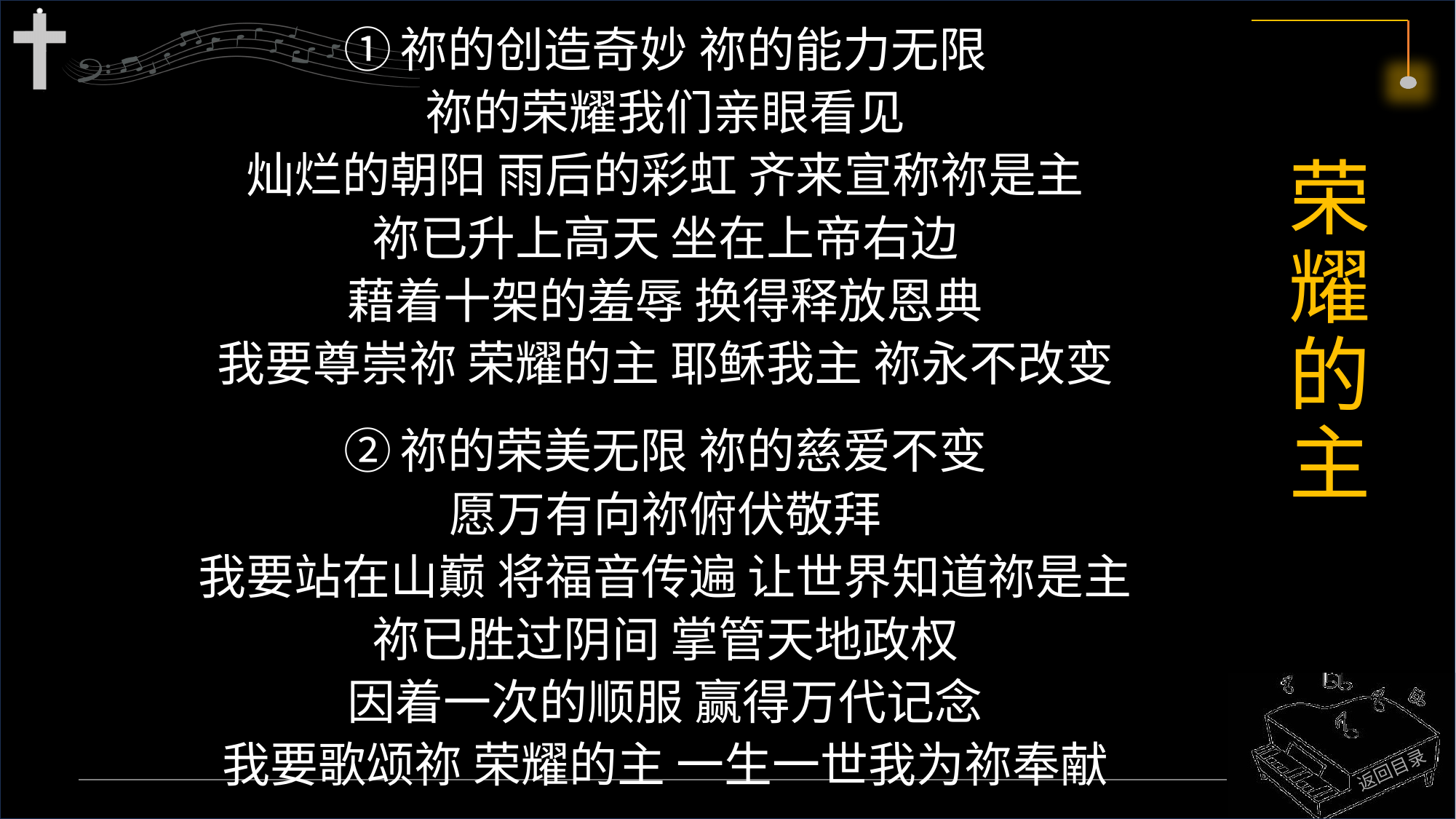

①祢的创造奇妙 祢的能力无限
祢的荣耀我们亲眼看见
灿烂的朝阳 雨后的彩虹 齐来宣称祢是主
祢已升上高天 坐在上帝右边
藉着十架的羞辱 换得释放恩典
我要尊崇祢 荣耀的主 耶稣我主 祢永不改变

②祢的荣美无限 祢的慈爱不变
愿万有向祢俯伏敬拜
我要站在山巅 将福音传遍 让世界知道祢是主
祢已胜过阴间 掌管天地政权
因着一次的顺服 赢得万代记念
我要歌颂祢 荣耀的主 一生一世我为祢奉献
# 荣耀的主